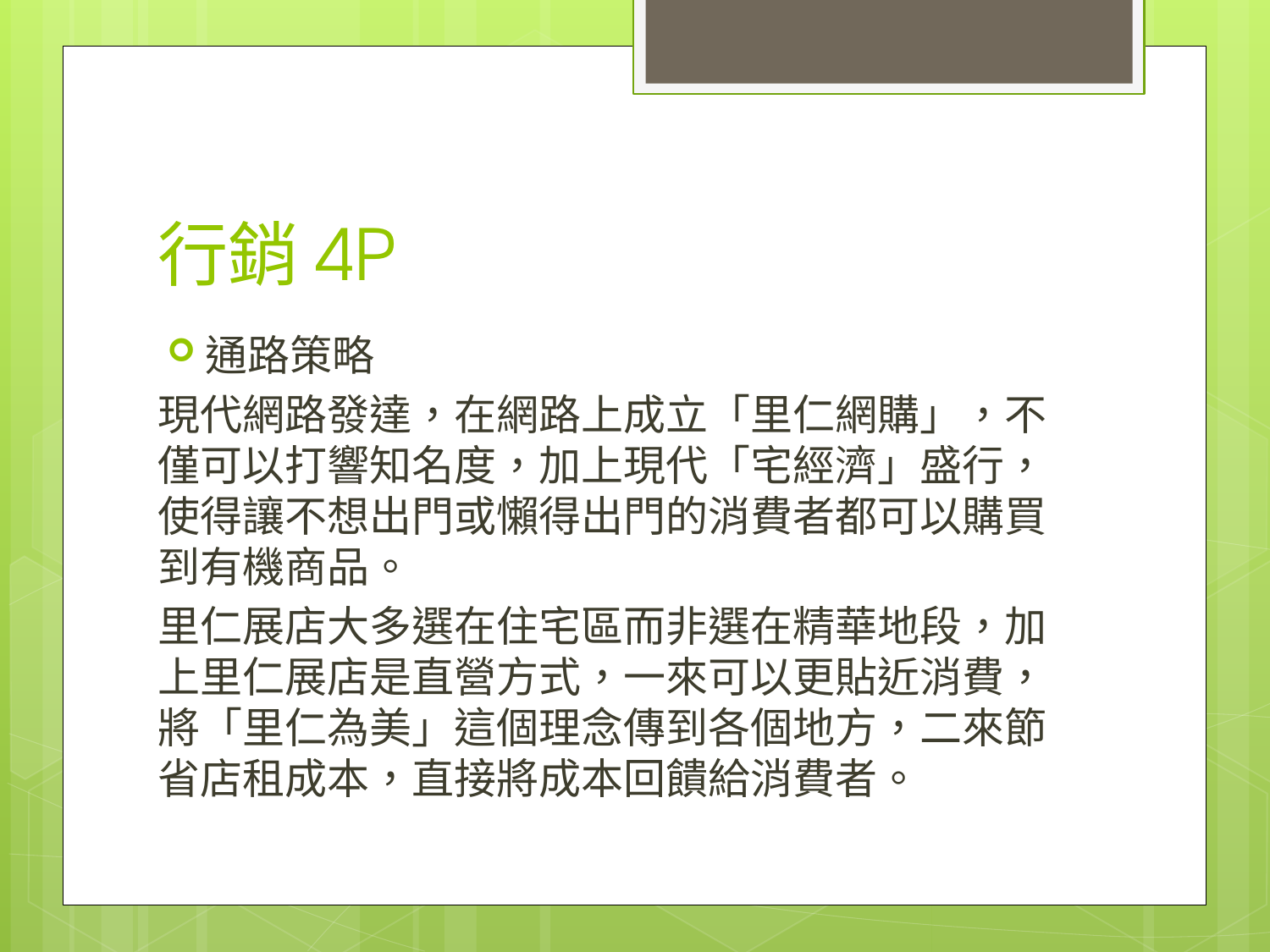

# 行銷4P
通路策略
現代網路發達，在網路上成立「里仁網購」，不僅可以打響知名度，加上現代「宅經濟」盛行，使得讓不想出門或懶得出門的消費者都可以購買到有機商品。
里仁展店大多選在住宅區而非選在精華地段，加上里仁展店是直營方式，一來可以更貼近消費，將「里仁為美」這個理念傳到各個地方，二來節省店租成本，直接將成本回饋給消費者。